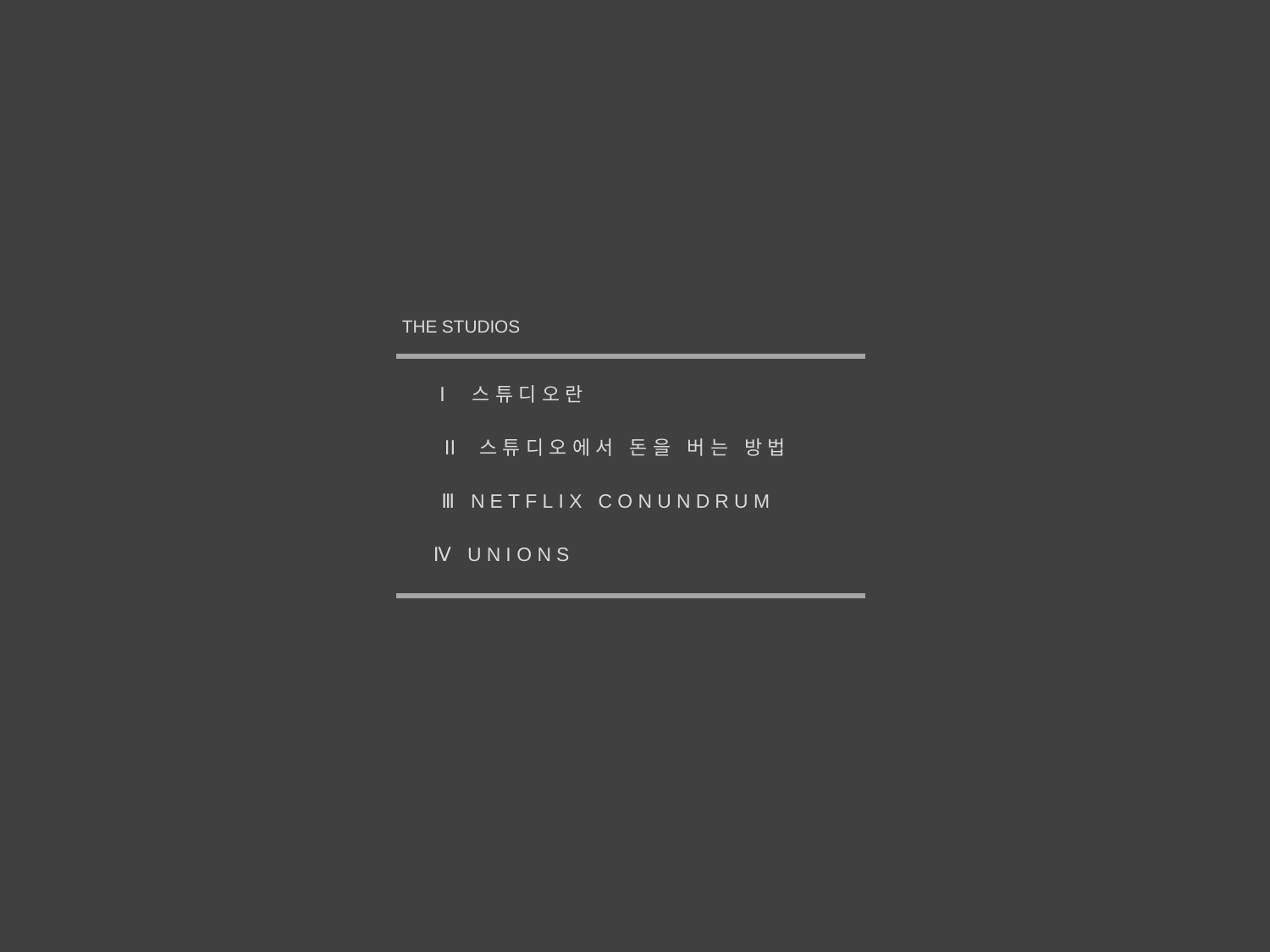

THE STUDIOS
Ⅰ 스튜디오란
Ⅱ 스튜디오에서 돈을 버는 방법
Ⅲ NETFLIX CONUNDRUM
Ⅳ UNIONS